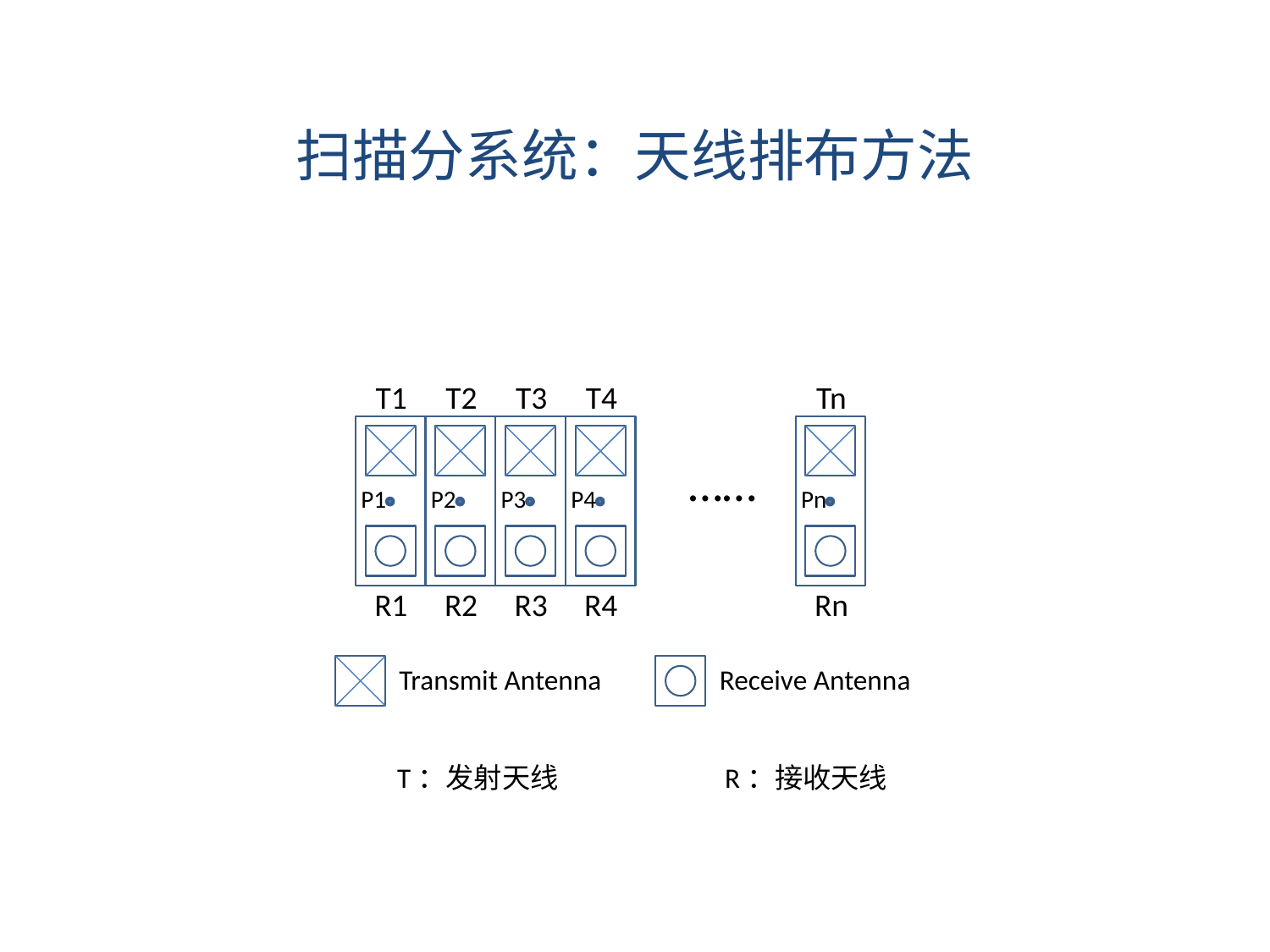

扫描分系统：天线排布方法
T1
T2
T3
T4
Tn

……
P1
P2
P3
P4
Pn

R1
R2
R3
R4
Rn

Transmit Antenna

Receive Antenna
T：发射天线
R：接收天线